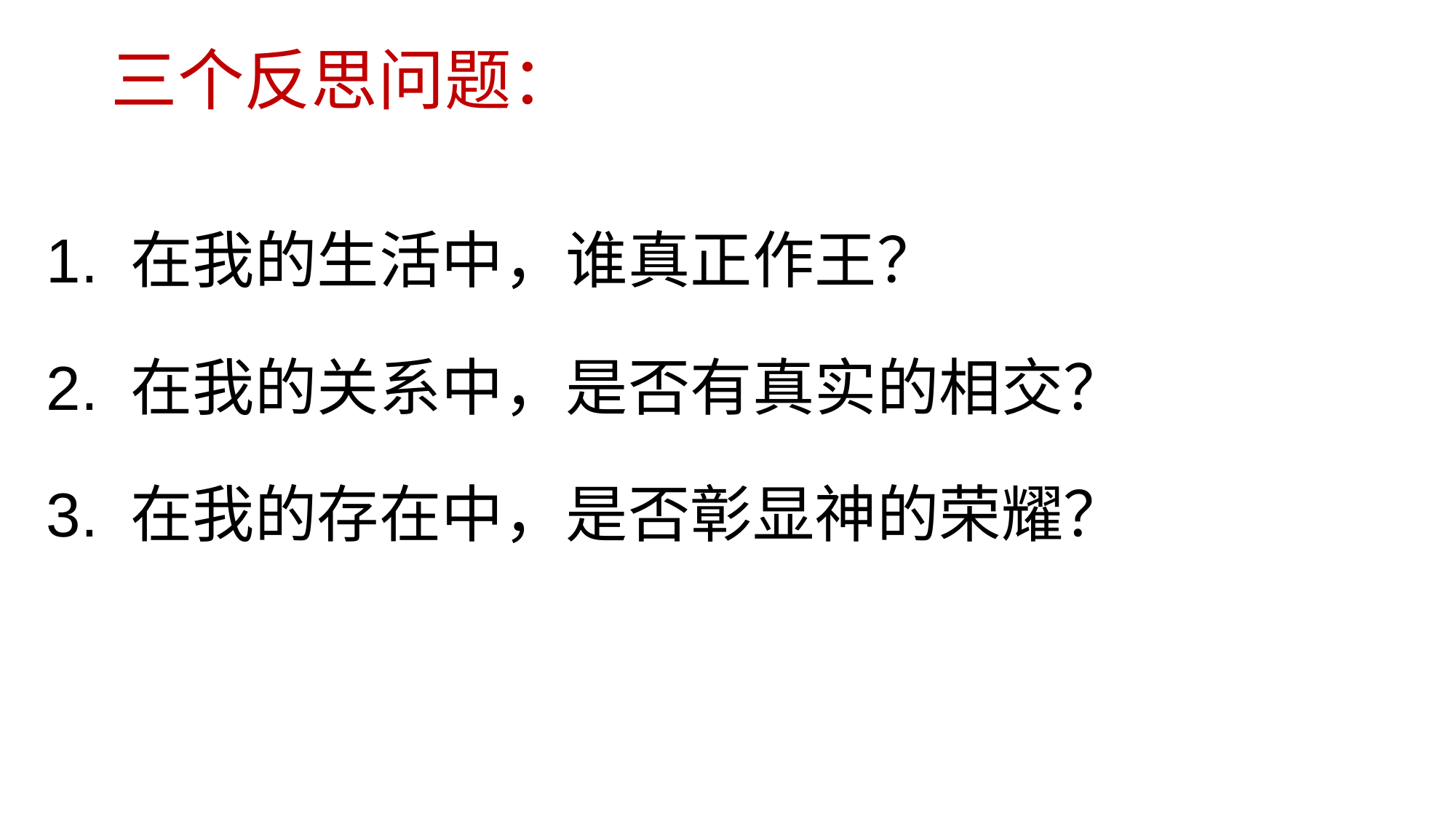

# 三个反思问题：

1. 在我的生活中，谁真正作王？
2. 在我的关系中，是否有真实的相交？
3. 在我的存在中，是否彰显神的荣耀？